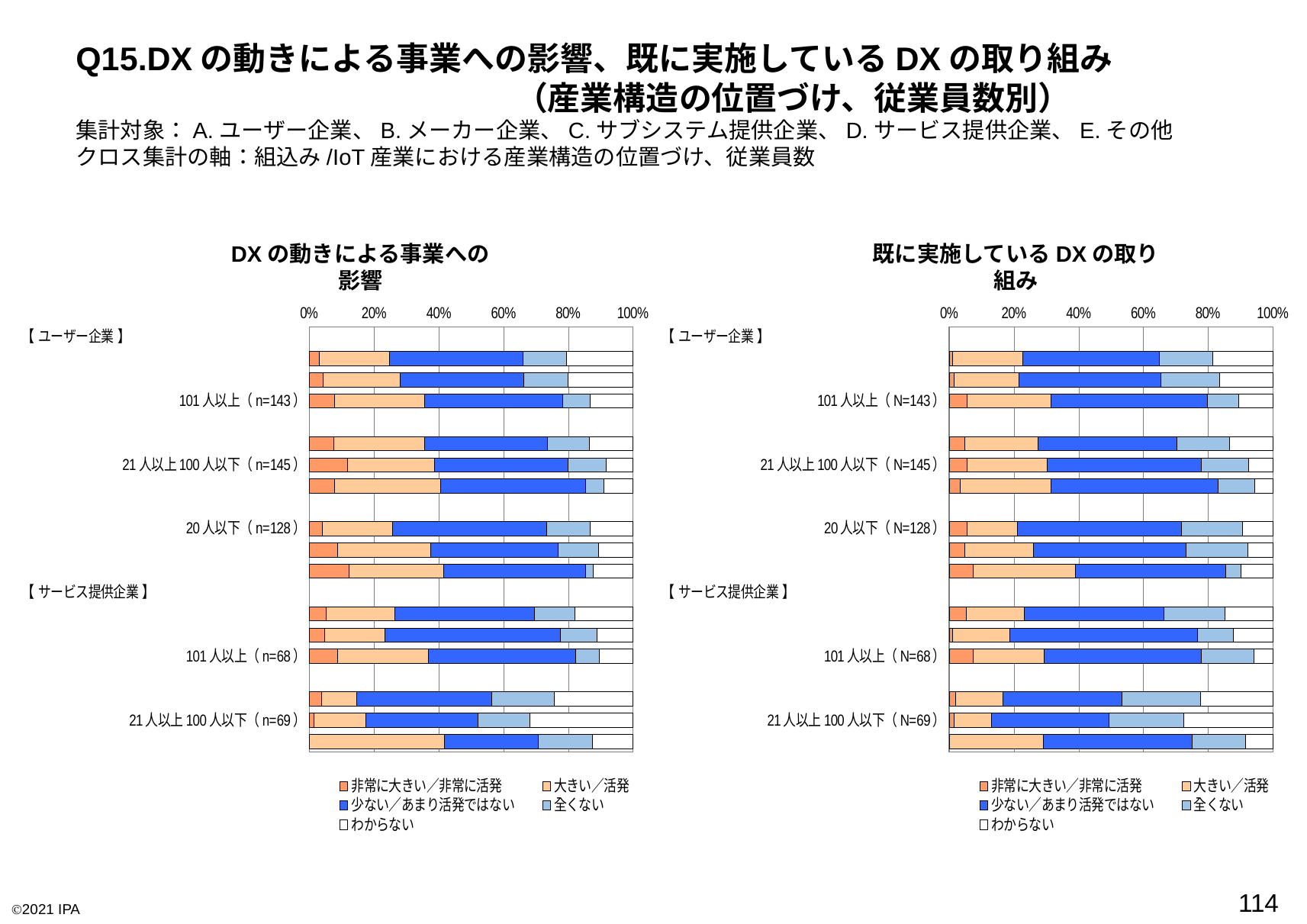

Q15.DXの動きによる事業への影響、既に実施しているDXの取り組み
                                                          （産業構造の位置づけ、従業員数別）
集計対象：A.ユーザー企業、B.メーカー企業、C.サブシステム提供企業、D.サービス提供企業、E.その他
クロス集計の軸：組込み/IoT産業における産業構造の位置づけ、従業員数
DXの動きによる事業への影響
既に実施しているDXの取り組み

### Chart

| Category | 非常に大きい／非常に活発 | 大きい／活発 | 少ない／あまり活発ではない | 全くない | わからない |
|---|---|---|---|---|---|
| 【 ユーザー企業 】　　　　　　　　　　　　　　 | None | None | None | None | None |
| 20人以下（n=97） | 0.030927835051546393 | 0.21649484536082475 | 0.41237113402061853 | 0.13402061855670103 | 0.20618556701030927 |
| 21人以上100人以下（n=139） | 0.04316546762589928 | 0.23741007194244604 | 0.381294964028777 | 0.1366906474820144 | 0.2014388489208633 |
| 101人以上（n=143） | 0.07692307692307693 | 0.27972027972027974 | 0.42657342657342656 | 0.08391608391608392 | 0.13286713286713286 |
| 【 メーカー企業 】　　　　　　　　　　　　　　 | None | None | None | None | None |
| 20人以下（n=185） | 0.07567567567567568 | 0.2810810810810811 | 0.3783783783783784 | 0.12972972972972974 | 0.13513513513513514 |
| 21人以上100人以下（n=145） | 0.11724137931034483 | 0.2689655172413793 | 0.41379310344827586 | 0.11724137931034483 | 0.08275862068965517 |
| 101人以上（n=89） | 0.07865168539325842 | 0.3258426966292135 | 0.449438202247191 | 0.056179775280898875 | 0.0898876404494382 |
| 【 サブシステム提供企業 】　　　　　　　　　　 | None | None | None | None | None |
| 20人以下（n=128） | 0.0390625 | 0.21875 | 0.4765625 | 0.1328125 | 0.1328125 |
| 21人以上100人以下（n=104） | 0.08653846153846154 | 0.28846153846153844 | 0.3942307692307692 | 0.125 | 0.10576923076923077 |
| 101人以上（n=41） | 0.12195121951219512 | 0.2926829268292683 | 0.43902439024390244 | 0.024390243902439025 | 0.12195121951219512 |
| 【 サービス提供企業 】　　　　　　　　　　　　 | None | None | None | None | None |
| 20人以下（n=95） | 0.05263157894736842 | 0.21052631578947367 | 0.43157894736842106 | 0.12631578947368421 | 0.17894736842105263 |
| 21人以上100人以下（n=107） | 0.04672897196261682 | 0.18691588785046728 | 0.5420560747663551 | 0.11214953271028037 | 0.11214953271028037 |
| 101人以上（n=68） | 0.08823529411764706 | 0.27941176470588236 | 0.45588235294117646 | 0.07352941176470588 | 0.10294117647058823 |
| 【 その他 】　　　　　　　　　　　　　　　　　 | None | None | None | None | None |
| 20人以下（n=103） | 0.038834951456310676 | 0.10679611650485436 | 0.4174757281553398 | 0.1941747572815534 | 0.24271844660194175 |
| 21人以上100人以下（n=69） | 0.014492753623188406 | 0.15942028985507245 | 0.34782608695652173 | 0.15942028985507245 | 0.3188405797101449 |
| 101人以上（n=24） | 0.0 | 0.4166666666666667 | 0.2916666666666667 | 0.16666666666666666 | 0.125 |

### Chart

| Category | 非常に大きい／非常に活発 | 大きい／活発 | 少ない／あまり活発ではない | 全くない | わからない |
|---|---|---|---|---|---|
| 【 ユーザー企業 】　　　　　　　　　　　　　　 | None | None | None | None | None |
| 20人以下（N=97） | 0.010309278350515464 | 0.21649484536082475 | 0.422680412371134 | 0.16494845360824742 | 0.18556701030927836 |
| 21人以上100人以下（N=139） | 0.014388489208633094 | 0.2014388489208633 | 0.43884892086330934 | 0.17985611510791366 | 0.16546762589928057 |
| 101人以上（N=143） | 0.055944055944055944 | 0.25874125874125875 | 0.4825174825174825 | 0.0979020979020979 | 0.1048951048951049 |
| 【 メーカー企業 】　　　　　　　　　　　　　　 | None | None | None | None | None |
| 20人以下（N=186） | 0.04838709677419355 | 0.22580645161290322 | 0.43010752688172044 | 0.16129032258064516 | 0.13440860215053763 |
| 21人以上100人以下（N=145） | 0.05517241379310345 | 0.2482758620689655 | 0.47586206896551725 | 0.14482758620689656 | 0.07586206896551724 |
| 101人以上（N=89） | 0.033707865168539325 | 0.2808988764044944 | 0.5168539325842697 | 0.11235955056179775 | 0.056179775280898875 |
| 【 サブシステム提供企業 】　　　　　　　　　　 | None | None | None | None | None |
| 20人以下（N=128） | 0.0546875 | 0.15625 | 0.5078125 | 0.1875 | 0.09375 |
| 21人以上100人以下（N=104） | 0.04807692307692308 | 0.21153846153846154 | 0.47115384615384615 | 0.19230769230769232 | 0.07692307692307693 |
| 101人以上（N=41） | 0.07317073170731707 | 0.3170731707317073 | 0.4634146341463415 | 0.04878048780487805 | 0.0975609756097561 |
| 【 サービス提供企業 】　　　　　　　　　　　　 | None | None | None | None | None |
| 20人以下（N=95） | 0.05263157894736842 | 0.17894736842105263 | 0.43157894736842106 | 0.18947368421052632 | 0.14736842105263157 |
| 21人以上100人以下（N=107） | 0.009345794392523364 | 0.17757009345794392 | 0.5794392523364486 | 0.11214953271028037 | 0.12149532710280374 |
| 101人以上（N=68） | 0.07352941176470588 | 0.22058823529411764 | 0.4852941176470588 | 0.16176470588235295 | 0.058823529411764705 |
| 【 その他 】　　　　　　　　　　　　　　　　　 | None | None | None | None | None |
| 20人以下（N=103） | 0.019417475728155338 | 0.14563106796116504 | 0.36893203883495146 | 0.24271844660194175 | 0.22330097087378642 |
| 21人以上100人以下（N=69） | 0.014492753623188406 | 0.11594202898550725 | 0.36231884057971014 | 0.2318840579710145 | 0.2753623188405797 |
| 101人以上（N=24） | 0.0 | 0.2916666666666667 | 0.4583333333333333 | 0.16666666666666666 | 0.08333333333333333 |